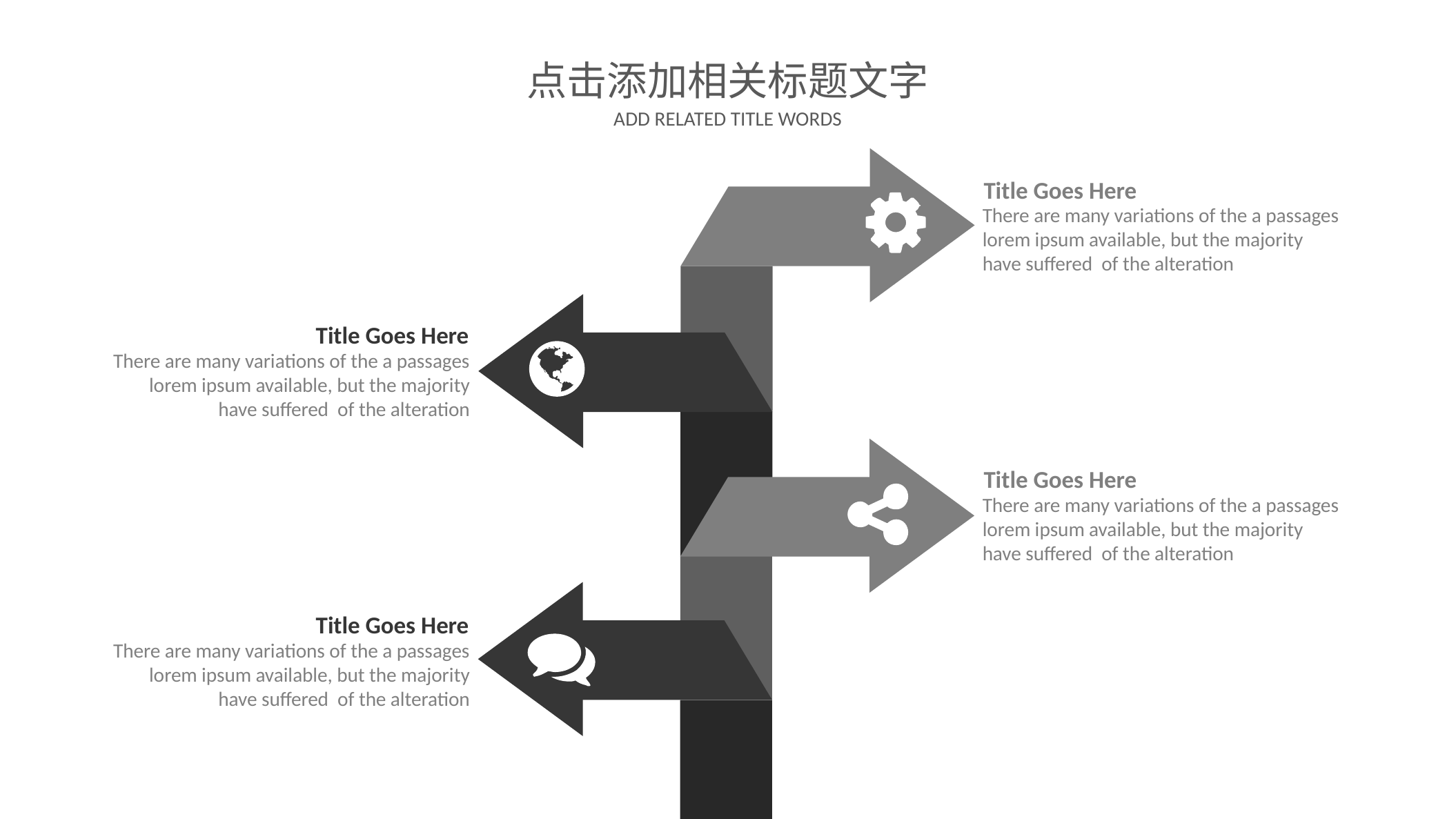

点击添加相关标题文字
ADD RELATED TITLE WORDS

Title Goes Here
There are many variations of the a passages lorem ipsum available, but the majority have suffered  of the alteration

Title Goes Here
There are many variations of the a passages lorem ipsum available, but the majority have suffered  of the alteration

Title Goes Here
There are many variations of the a passages lorem ipsum available, but the majority have suffered  of the alteration

Title Goes Here
There are many variations of the a passages lorem ipsum available, but the majority have suffered  of the alteration